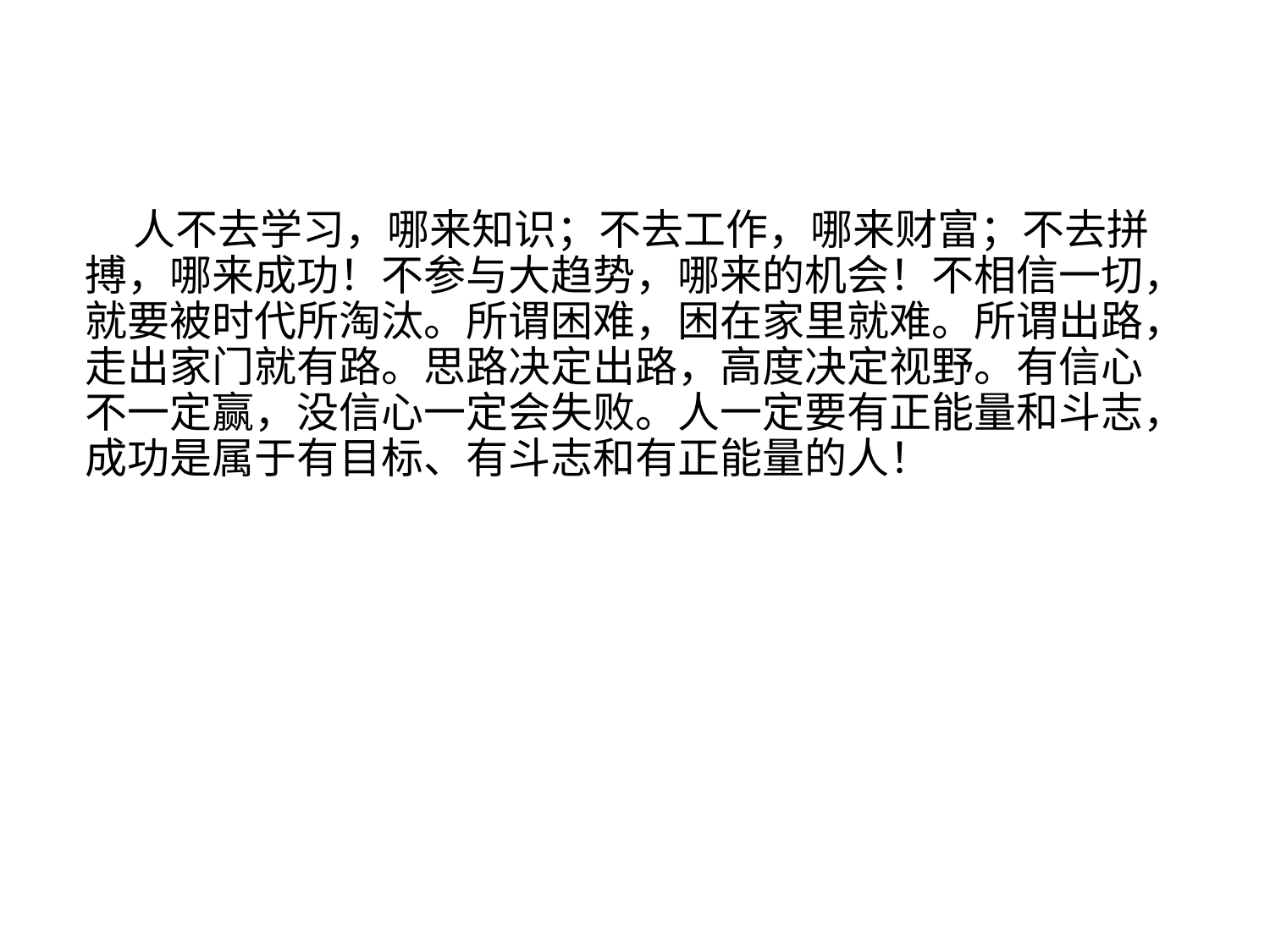

人不去学习，哪来知识；不去工作，哪来财富；不去拼搏，哪来成功！不参与大趋势，哪来的机会！不相信一切，就要被时代所淘汰。所谓困难，困在家里就难。所谓出路，走出家门就有路。思路决定出路，高度决定视野。有信心不一定赢，没信心一定会失败。人一定要有正能量和斗志，成功是属于有目标、有斗志和有正能量的人！